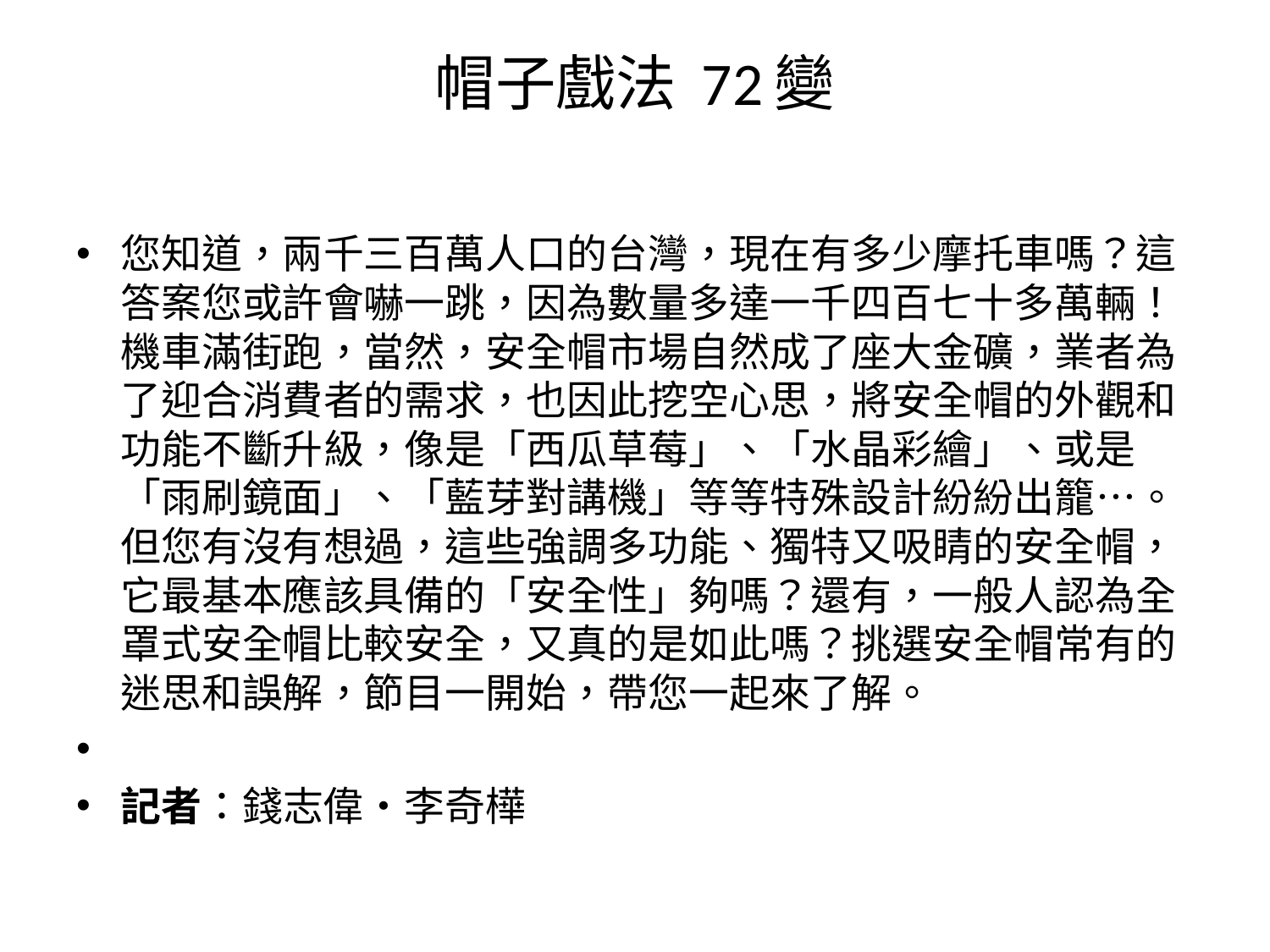

# 帽子戲法 72變
您知道，兩千三百萬人口的台灣，現在有多少摩托車嗎？這答案您或許會嚇一跳，因為數量多達一千四百七十多萬輛！機車滿街跑，當然，安全帽市場自然成了座大金礦，業者為了迎合消費者的需求，也因此挖空心思，將安全帽的外觀和功能不斷升級，像是「西瓜草莓」、「水晶彩繪」、或是「雨刷鏡面」、「藍芽對講機」等等特殊設計紛紛出籠…。但您有沒有想過，這些強調多功能、獨特又吸睛的安全帽，它最基本應該具備的「安全性」夠嗎？還有，一般人認為全罩式安全帽比較安全，又真的是如此嗎？挑選安全帽常有的迷思和誤解，節目一開始，帶您一起來了解。

記者：錢志偉‧李奇樺